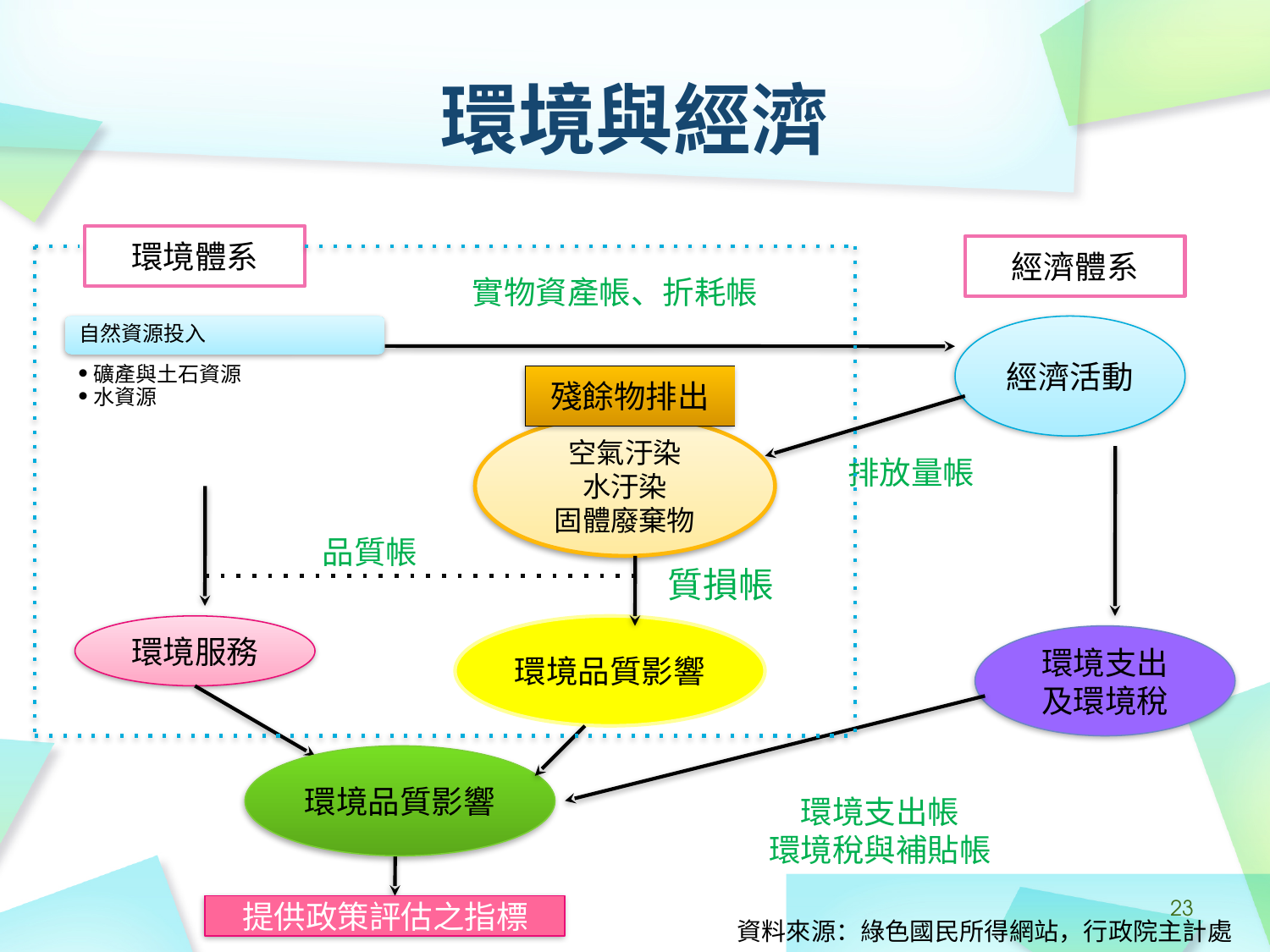

# 環境與經濟
環境體系
經濟體系
實物資產帳、折耗帳
自然資源投入
經濟活動
礦產與土石資源
水資源
殘餘物排出
空氣汙染
水汙染
固體廢棄物
排放量帳
品質帳
質損帳
環境服務
環境品質影響
環境支出及環境稅
環境品質影響
環境支出帳
環境稅與補貼帳
23
提供政策評估之指標
資料來源：綠色國民所得網站，行政院主計處